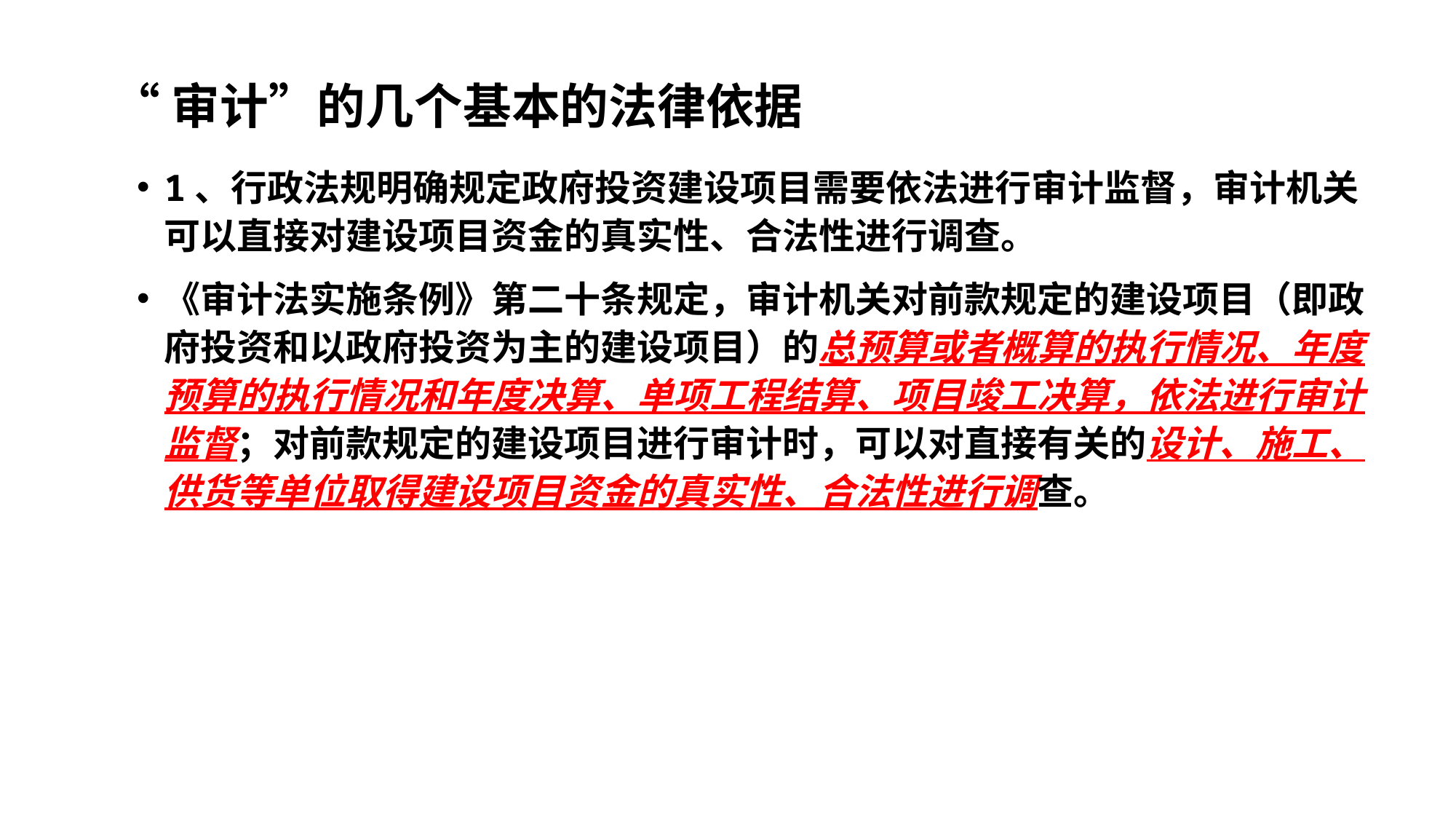

# “审计”的几个基本的法律依据
1、行政法规明确规定政府投资建设项目需要依法进行审计监督，审计机关可以直接对建设项目资金的真实性、合法性进行调查。
《审计法实施条例》第二十条规定，审计机关对前款规定的建设项目（即政府投资和以政府投资为主的建设项目）的总预算或者概算的执行情况、年度预算的执行情况和年度决算、单项工程结算、项目竣工决算，依法进行审计监督；对前款规定的建设项目进行审计时，可以对直接有关的设计、施工、供货等单位取得建设项目资金的真实性、合法性进行调查。